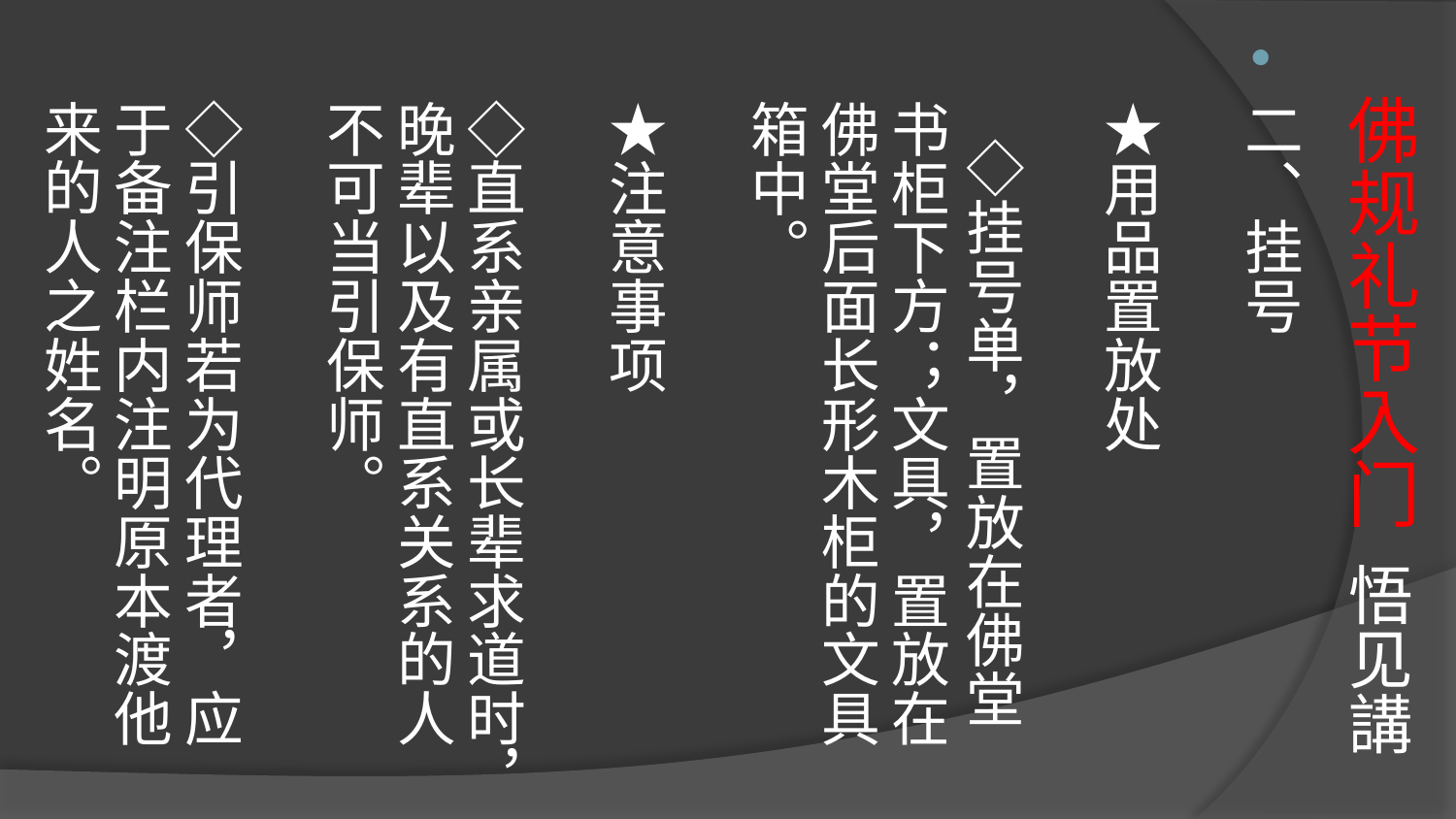

# 佛规礼节入门  悟见講
二、挂号
★用品置放处
   ◇挂号单，置放在佛堂书柜下方；文具，置放在佛堂后面长形木柜的文具箱中。
★注意事项
◇直系亲属或长辈求道时，晚辈以及有直系关系的人不可当引保师。
◇引保师若为代理者，应于备注栏内注明原本渡他来的人之姓名。